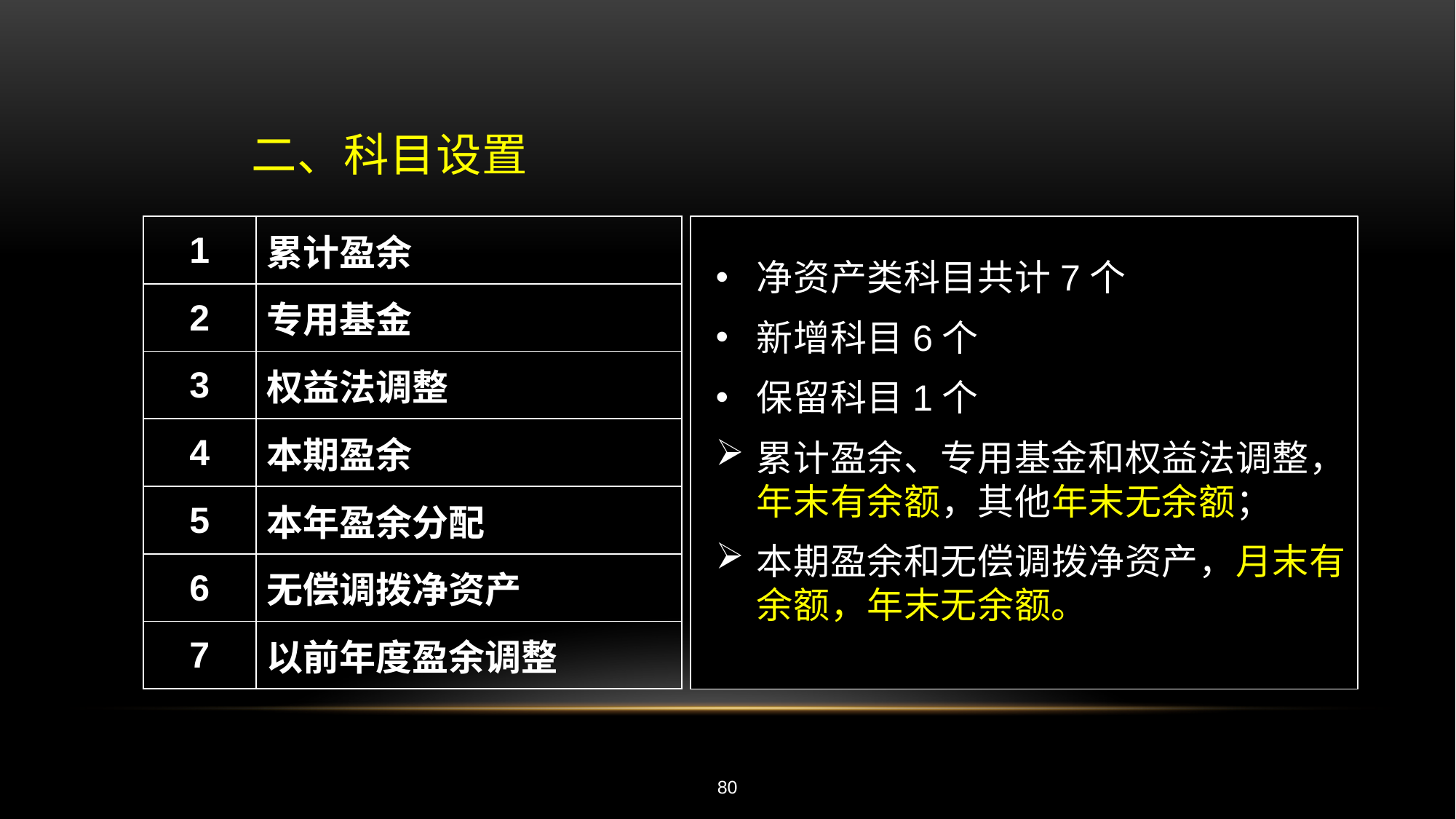

二、科目设置

| 1 | 累计盈余 |
| --- | --- |
| 2 | 专用基金 |
| 3 | 权益法调整 |
| 4 | 本期盈余 |
| 5 | 本年盈余分配 |
| 6 | 无偿调拨净资产 |
| 7 | 以前年度盈余调整 |
净资产类科目共计7个
新增科目6个
保留科目1个
累计盈余、专用基金和权益法调整，年末有余额，其他年末无余额；
本期盈余和无偿调拨净资产，月末有余额，年末无余额。
80

80